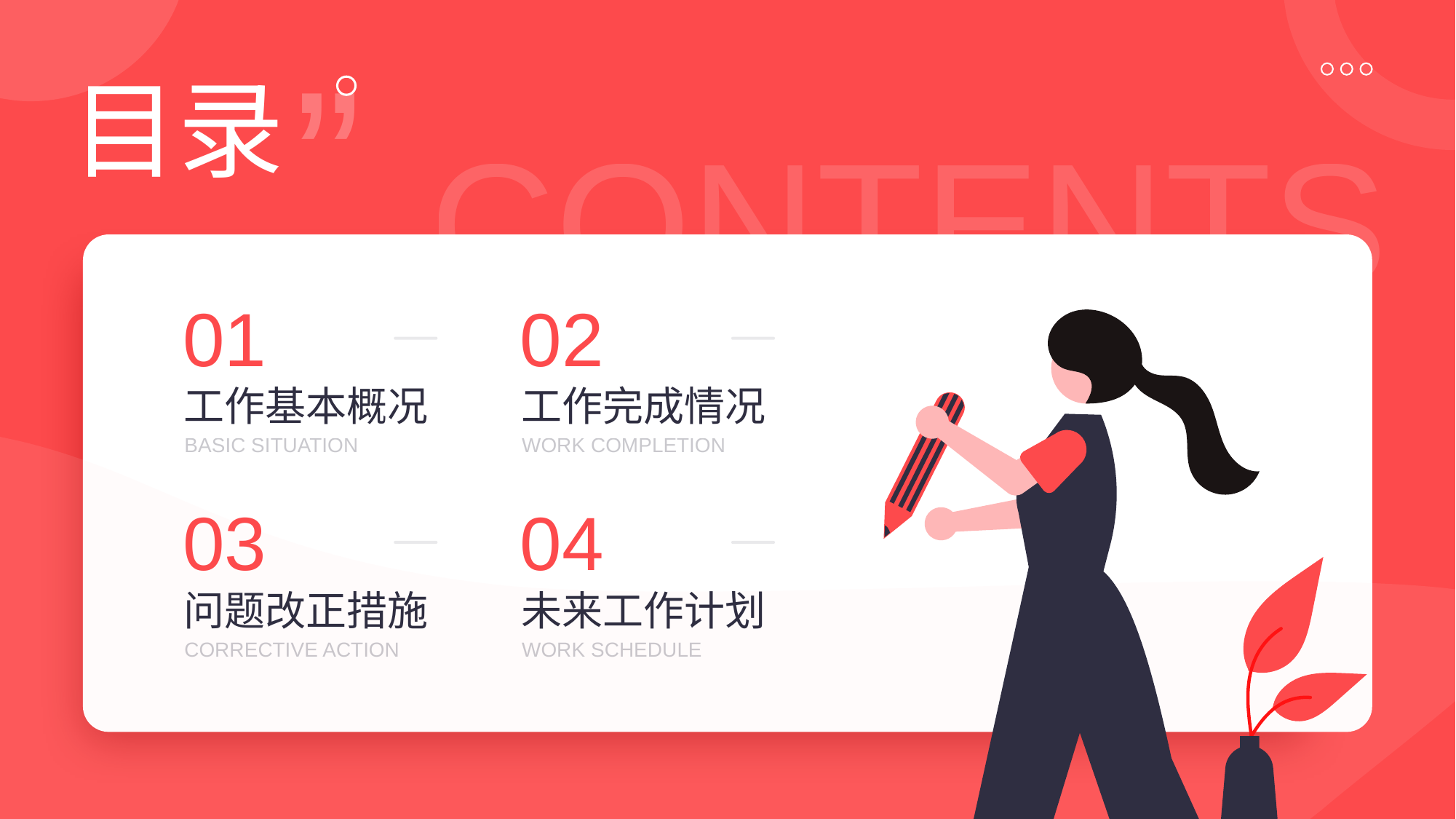

01
02
工作基本概况
工作完成情况
BASIC SITUATION
WORK COMPLETION
03
04
问题改正措施
未来工作计划
CORRECTIVE ACTION
WORK SCHEDULE